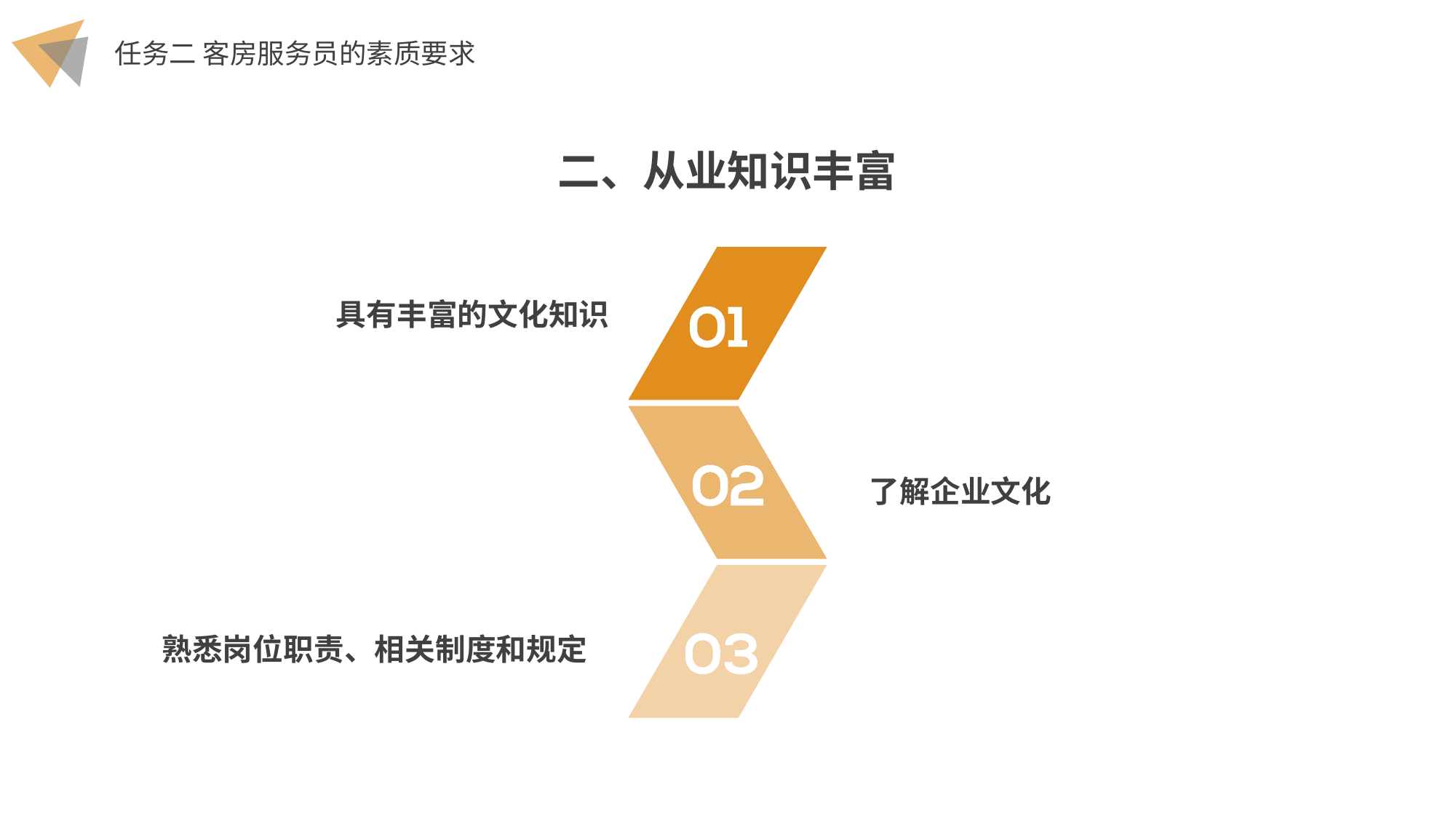

二、从业知识丰富

具有丰富的文化知识

了解企业文化

熟悉岗位职责、相关制度和规定